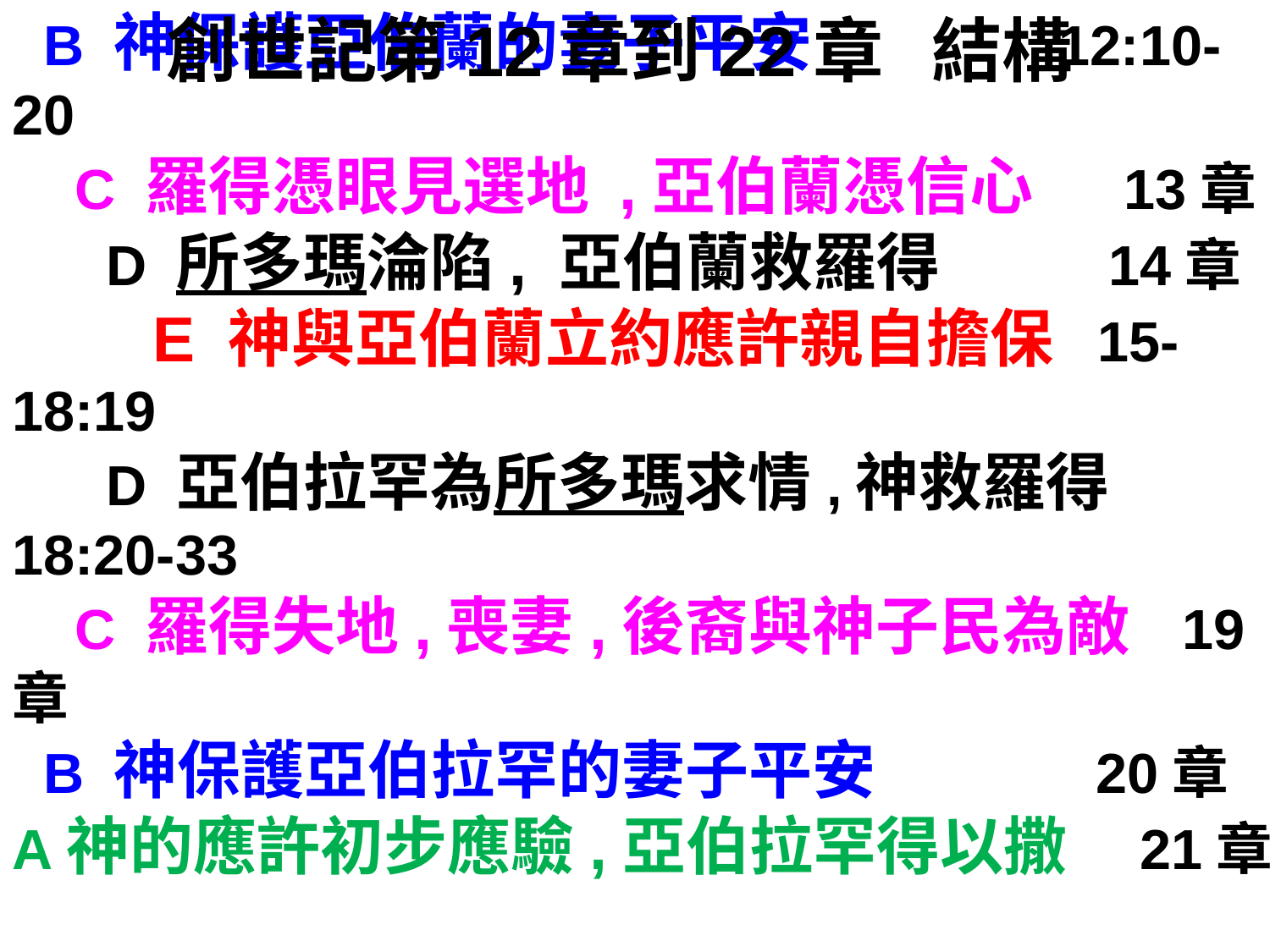

創世記第12章到22章   結構
A 神應許亞伯蘭國與福, 萬族因他得福 12:1-9
  B 神保護亞伯蘭的妻子平安                  12:10-20
    C 羅得憑眼見選地 ,亞伯蘭憑信心      13章
      D 所多瑪淪陷, 亞伯蘭救羅得            14章
        E 神與亞伯蘭立約應許親自擔保  15-18:19
      D 亞伯拉罕為所多瑪求情,神救羅得18:20-33
    C 羅得失地,喪妻,後裔與神子民為敵   19章
  B 神保護亞伯拉罕的妻子平安                20章
A神的應許初步應驗,亞伯拉罕得以撒    21章
亞伯拉罕獻以撒, 神預備燔祭羊羔代替  22章
耶穌基督神的羔羊除去世人罪孽-與神和好 ！